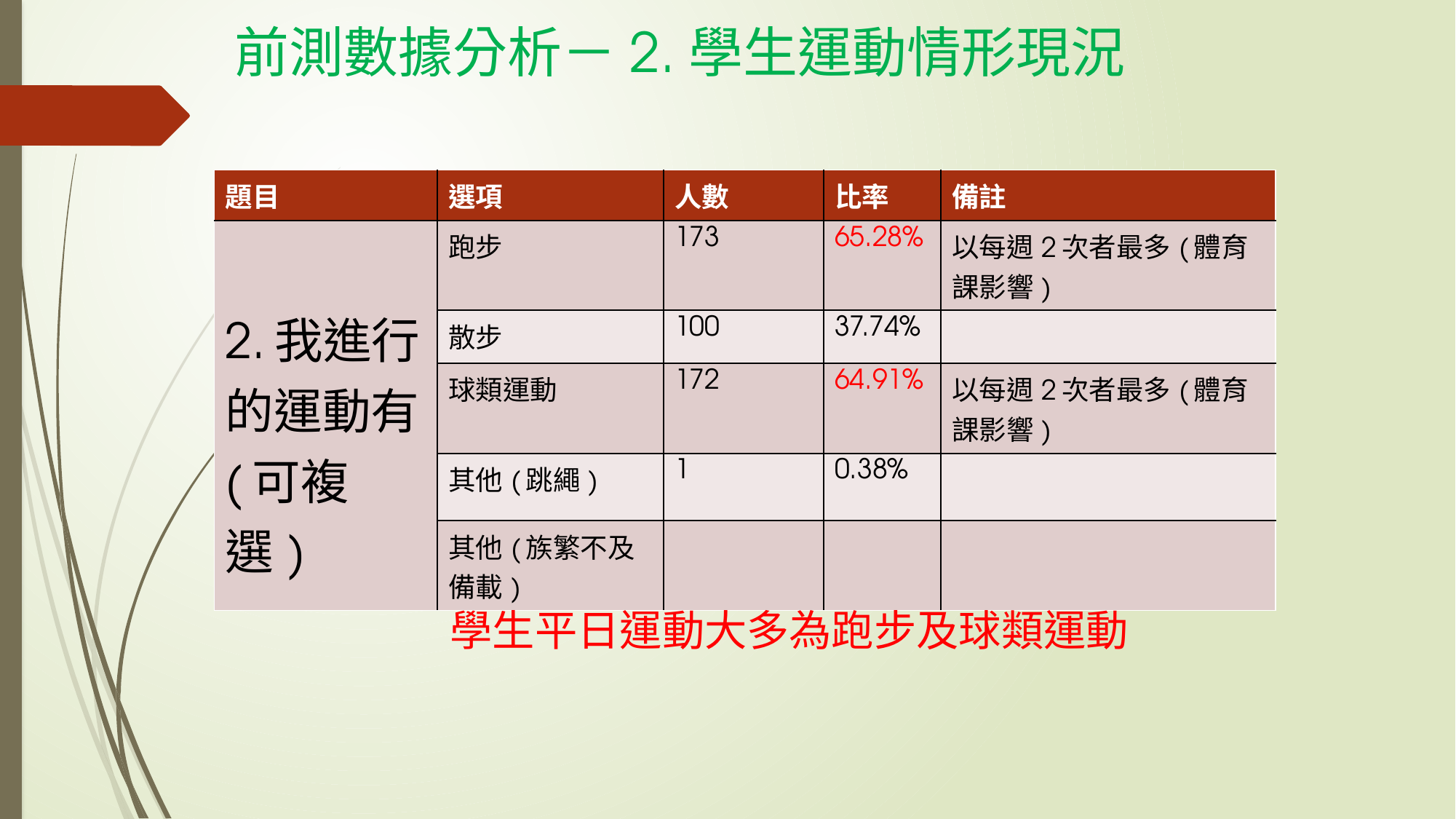

前測數據分析－2.學生運動情形現況
| 題目 | 選項 | 人數 | 比率 | 備註 |
| --- | --- | --- | --- | --- |
| 2.我進行的運動有(可複選) | 跑步 | 173 | 65.28% | 以每週2次者最多(體育課影響) |
|  | 散步 | 100 | 37.74% |  |
|  | 球類運動 | 172 | 64.91% | 以每週2次者最多(體育課影響) |
|  | 其他(跳繩) | 1 | 0.38% |  |
|  | 其他(族繁不及備載) |  |  |  |
學生平日運動大多為跑步及球類運動